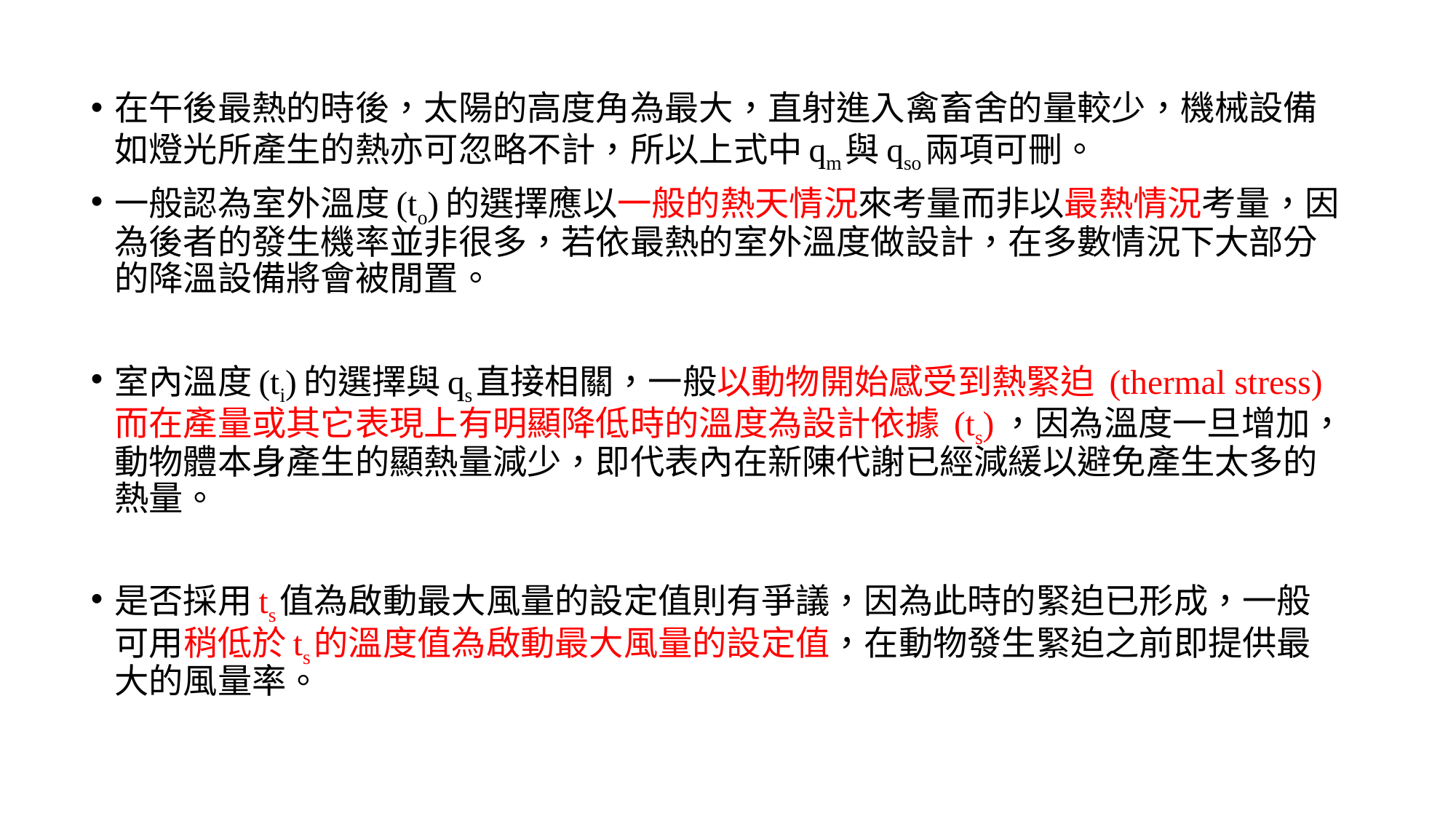

在午後最熱的時後，太陽的高度角為最大，直射進入禽畜舍的量較少，機械設備如燈光所產生的熱亦可忽略不計，所以上式中qm與qso兩項可刪。
一般認為室外溫度(to)的選擇應以一般的熱天情況來考量而非以最熱情況考量，因為後者的發生機率並非很多，若依最熱的室外溫度做設計，在多數情況下大部分的降溫設備將會被閒置。

室內溫度(ti)的選擇與qs直接相關，一般以動物開始感受到熱緊迫 (thermal stress) 而在產量或其它表現上有明顯降低時的溫度為設計依據 (ts)，因為溫度一旦增加，動物體本身產生的顯熱量減少，即代表內在新陳代謝已經減緩以避免產生太多的熱量。

是否採用ts值為啟動最大風量的設定值則有爭議，因為此時的緊迫已形成，一般可用稍低於ts的溫度值為啟動最大風量的設定值，在動物發生緊迫之前即提供最大的風量率。